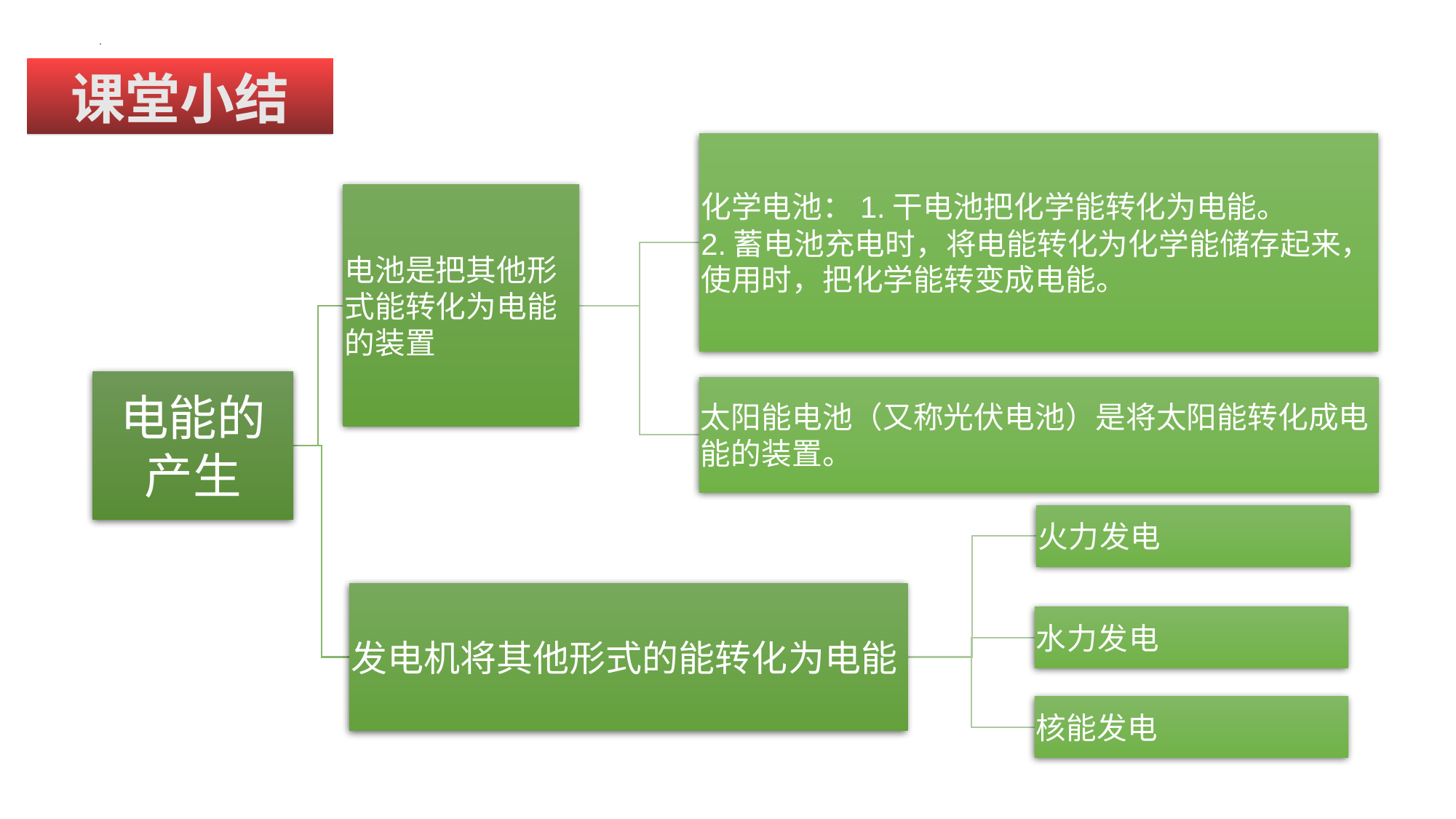

课堂小结

电能的
产生
电池是把其他形式能转化为电能的装置
化学电池：1.干电池把化学能转化为电能。
2.蓄电池充电时，将电能转化为化学能储存起来，
使用时，把化学能转变成电能。
太阳能电池（又称光伏电池）是将太阳能转化成电能的装置。
发电机将其他形式的能转化为电能
火力发电
水力发电
核能发电